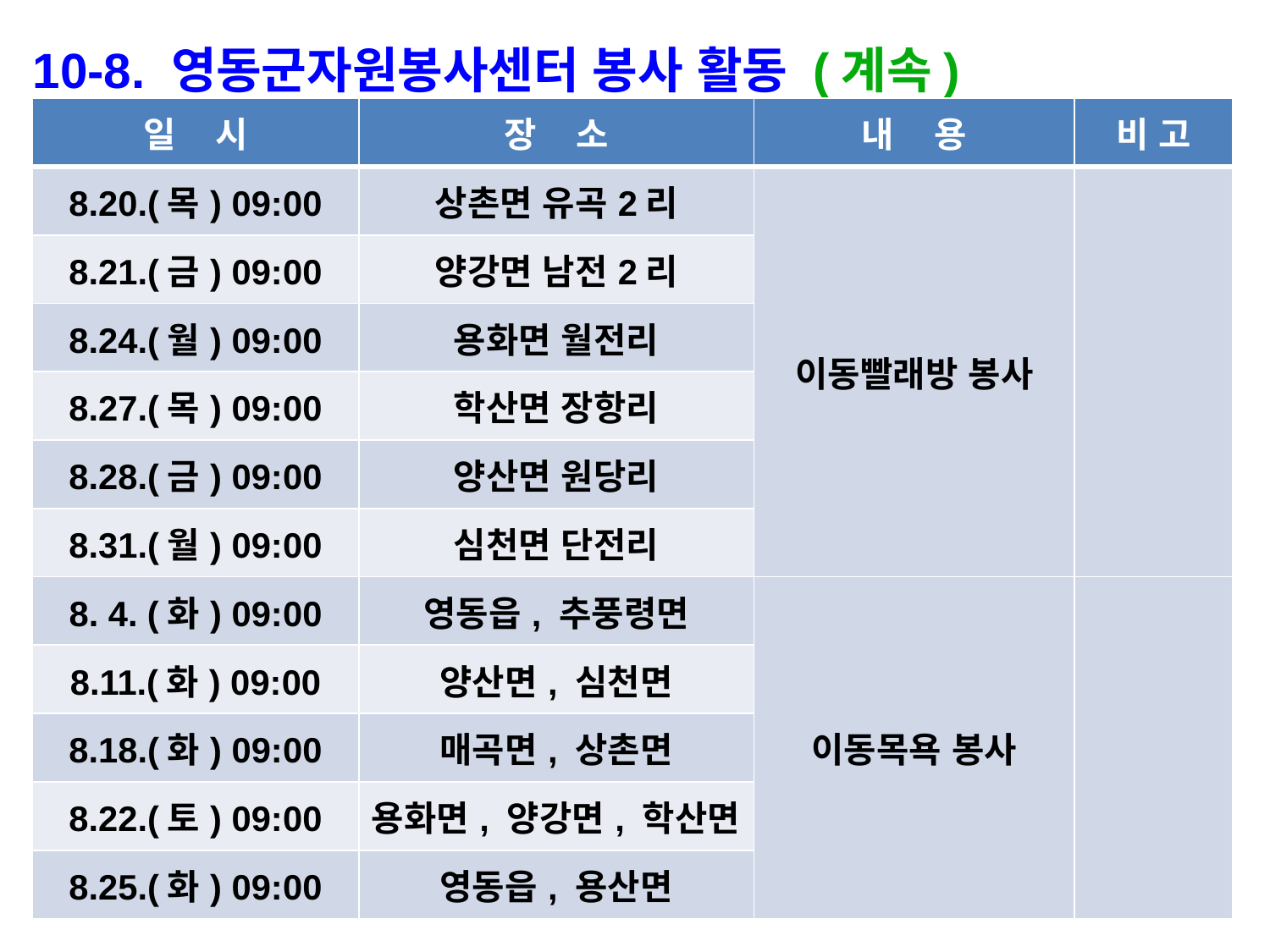

10-8. 영동군자원봉사센터 봉사 활동 (계속)

| 일 시 | 장 소 | 내 용 | 비 고 |
| --- | --- | --- | --- |
| 8.20.(목) 09:00 | 상촌면 유곡2리 | 이동빨래방 봉사 |  |
| 8.21.(금) 09:00 | 양강면 남전2리 |  |  |
| 8.24.(월) 09:00 | 용화면 월전리 |  |  |
| 8.27.(목) 09:00 | 학산면 장항리 |  |  |
| 8.28.(금) 09:00 | 양산면 원당리 |  |  |
| 8.31.(월) 09:00 | 심천면 단전리 |  |  |
| 8. 4. (화) 09:00 | 영동읍, 추풍령면 | 이동목욕 봉사 |  |
| 8.11.(화) 09:00 | 양산면, 심천면 |  |  |
| 8.18.(화) 09:00 | 매곡면, 상촌면 |  |  |
| 8.22.(토) 09:00 | 용화면, 양강면, 학산면 |  |  |
| 8.25.(화) 09:00 | 영동읍, 용산면 |  |  |